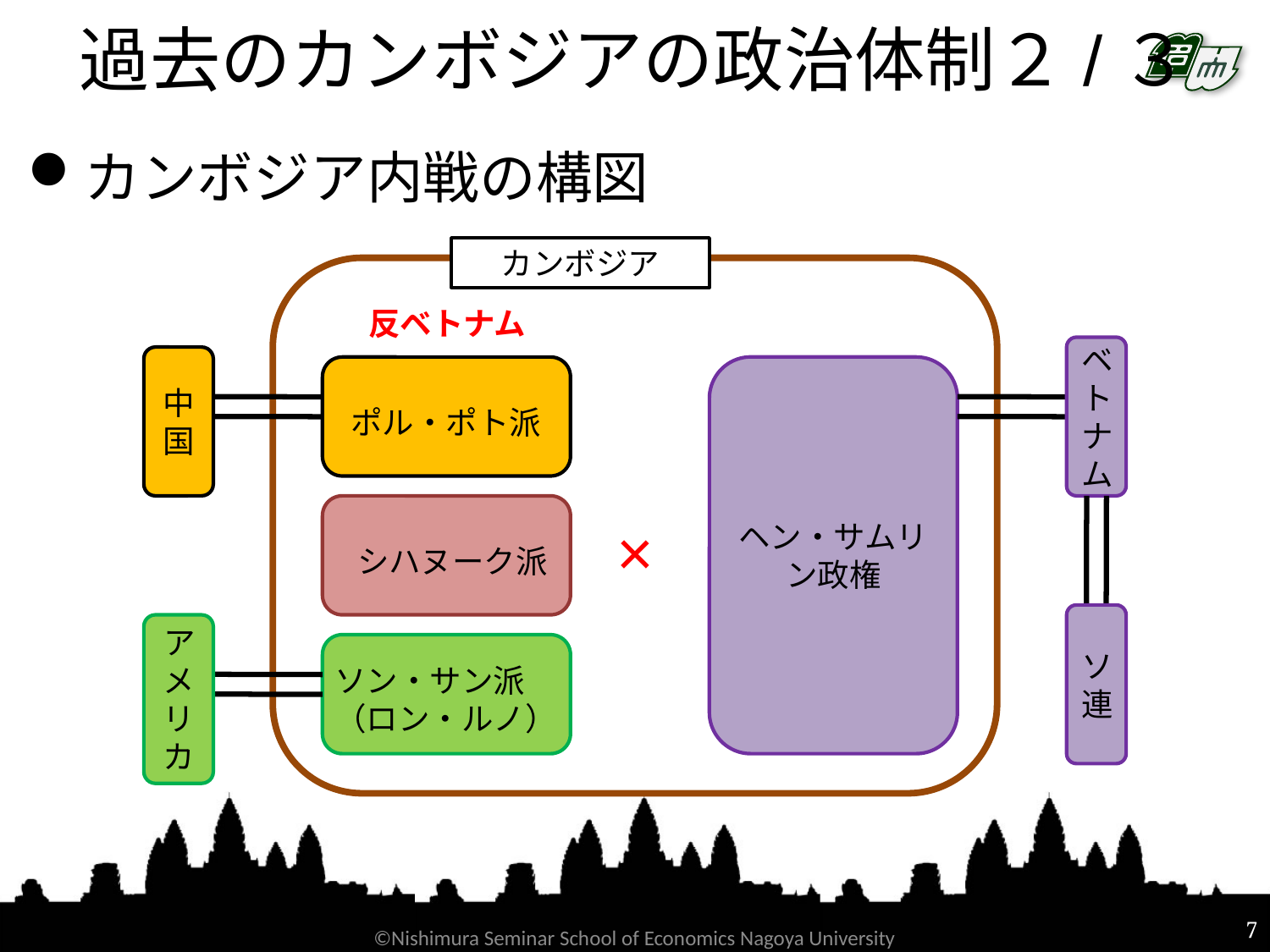

# 過去のカンボジアの政治体制２/３
カンボジア内戦の構図
カンボジア

反ベトナム
ベトナム
中国

ヘン・サムリン政権
ポル・ポト派

×
シハヌーク派
ソ連
アメリカ

ソン・サン派
（ロン・ルノ）
7
©Nishimura Seminar School of Economics Nagoya University